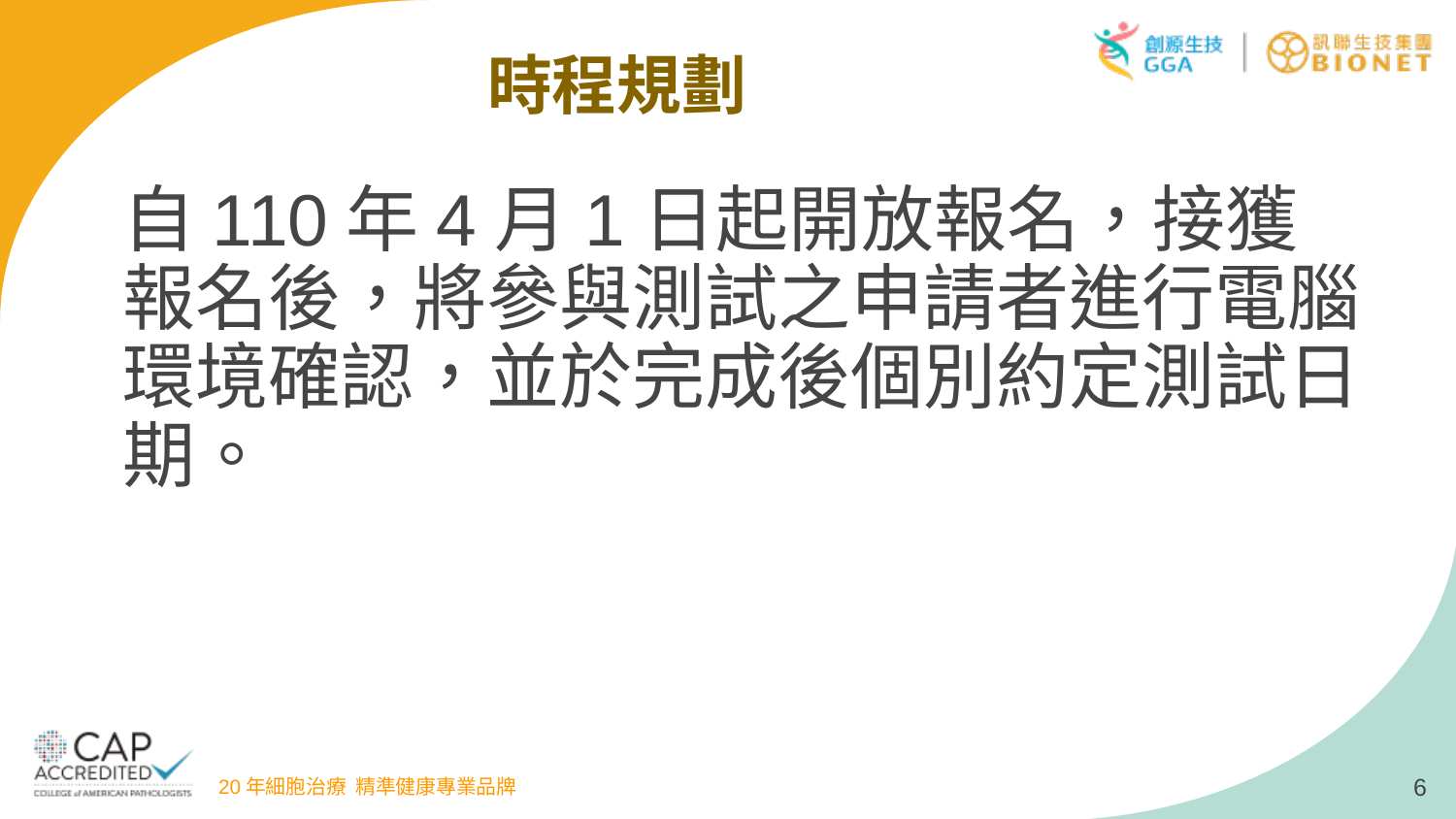

# 時程規劃
自110年4月1日起開放報名，接獲報名後，將參與測試之申請者進行電腦環境確認，並於完成後個別約定測試日期。
6